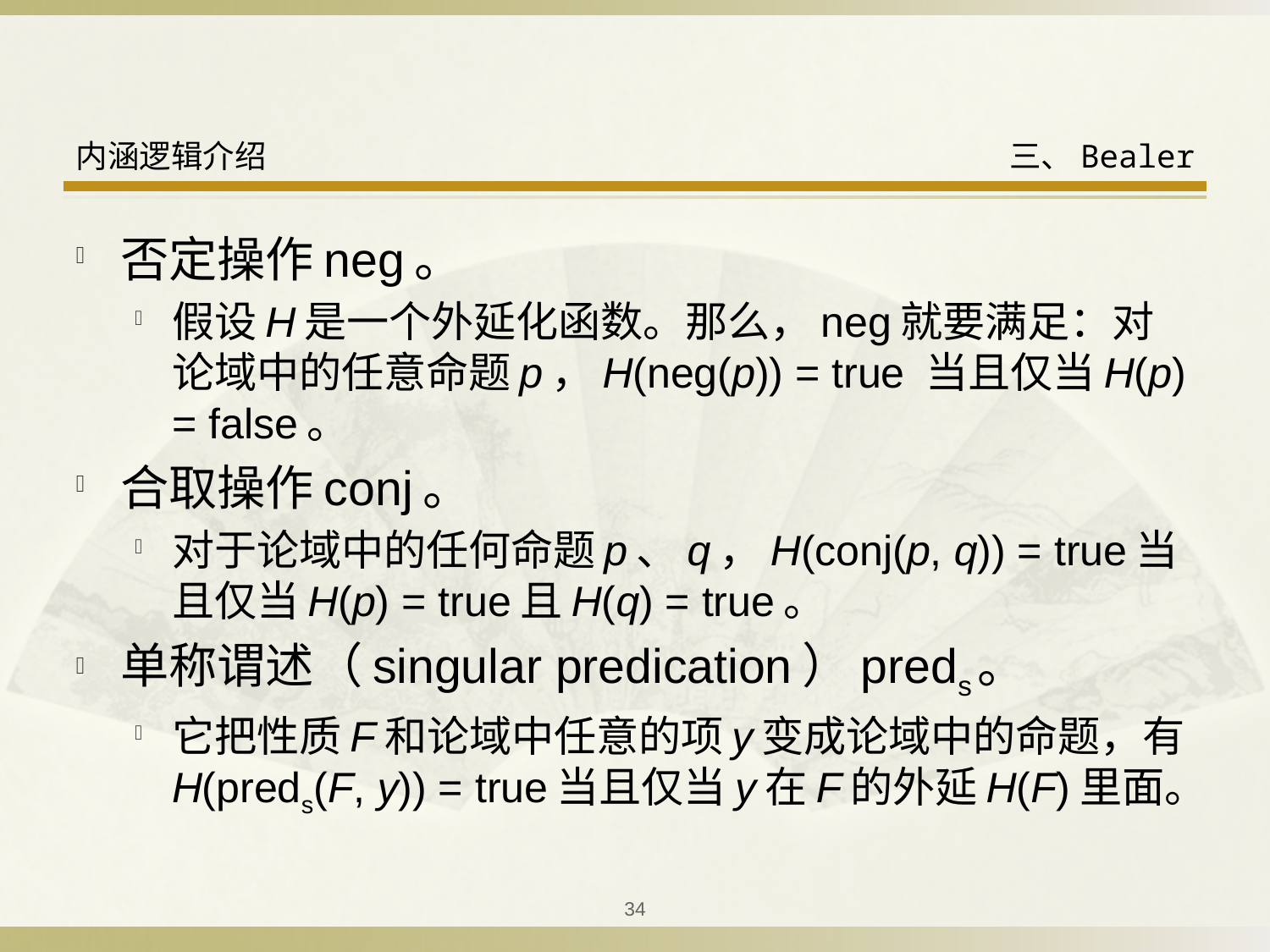

否定操作neg。
假设H是一个外延化函数。那么，neg就要满足：对论域中的任意命题p，H(neg(p)) = true 当且仅当H(p) = false。
合取操作conj。
对于论域中的任何命题p、q，H(conj(p, q)) = true当且仅当H(p) = true且H(q) = true。
单称谓述（singular predication）preds。
它把性质F和论域中任意的项y变成论域中的命题，有H(preds(F, y)) = true当且仅当y在F的外延H(F)里面。

34